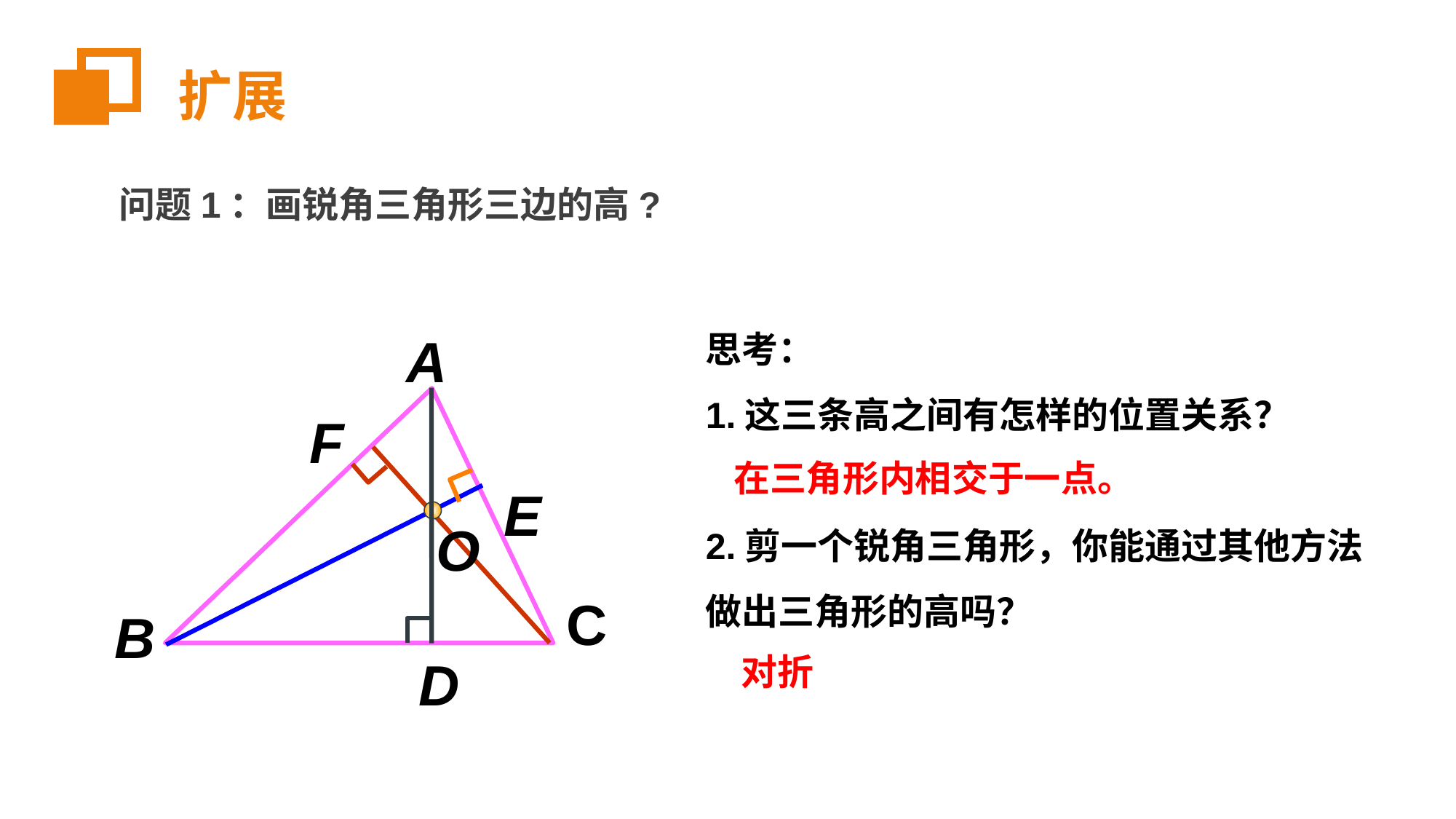

扩展
问题1：画锐角三角形三边的高?
思考：
1.这三条高之间有怎样的位置关系？

2.剪一个锐角三角形，你能通过其他方法做出三角形的高吗？
A

F

在三角形内相交于一点。

E

O
C
B
对折
D